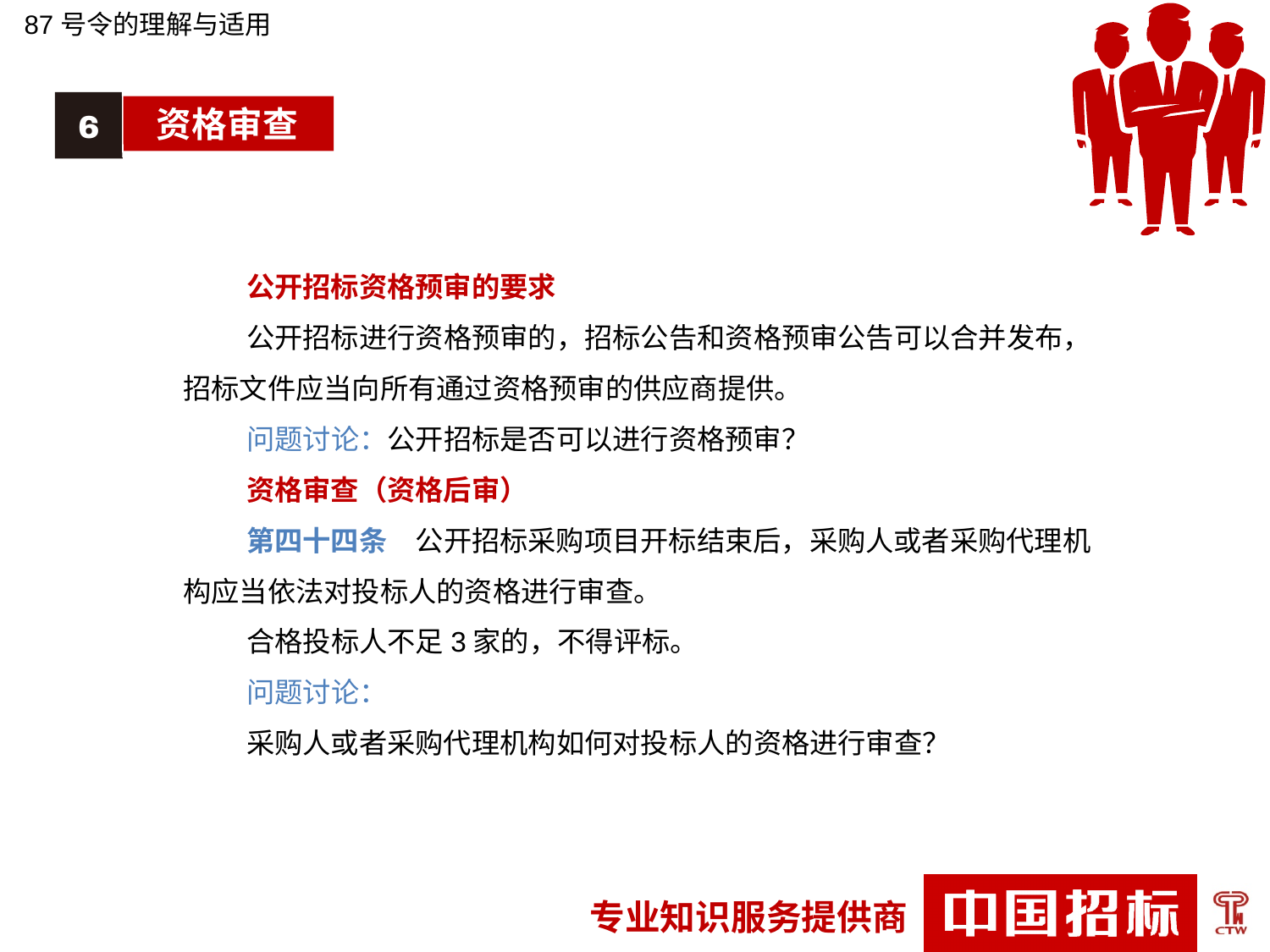

87号令的理解与适用

6
资格审查
公开招标资格预审的要求
公开招标进行资格预审的，招标公告和资格预审公告可以合并发布，招标文件应当向所有通过资格预审的供应商提供。
问题讨论：公开招标是否可以进行资格预审？
资格审查（资格后审）
第四十四条　公开招标采购项目开标结束后，采购人或者采购代理机构应当依法对投标人的资格进行审查。
合格投标人不足3家的，不得评标。
问题讨论：
采购人或者采购代理机构如何对投标人的资格进行审查？